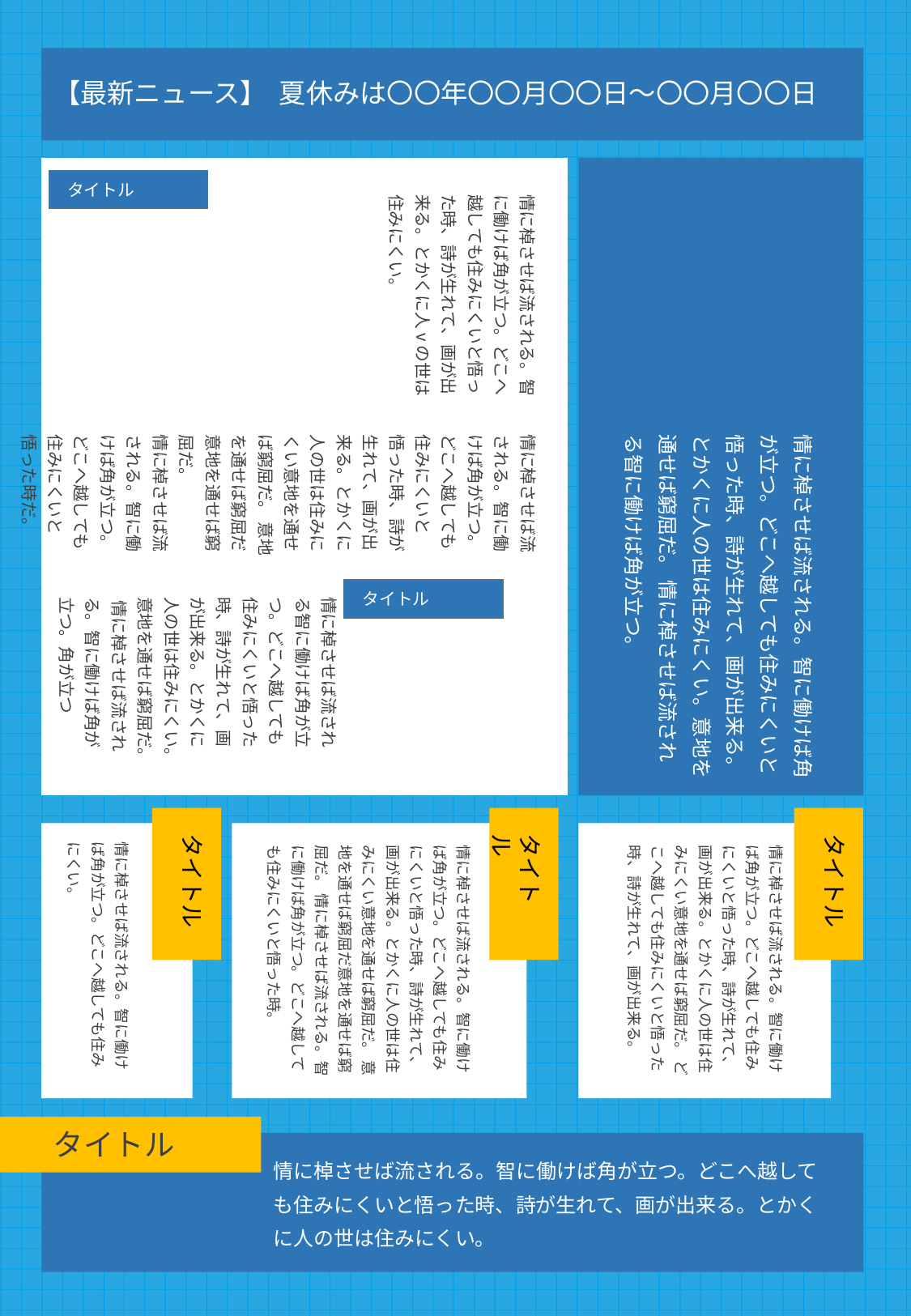

【最新ニュース】  夏休みは〇〇年〇〇月〇〇日〜〇〇月〇〇日

タイトル

情に棹させば流される。智に働けば角が立つ。どこへ越しても住みにくいと悟った時、詩が生れて、画が出来る。とかくに人vの世は住みにくい。
情に棹させば流される。智に働けば角が立つ。どこへ越しても住みにくいと悟った時、詩が生れて、画が出来る。とかくに人の世は住みにくい意地を通せば窮屈だ。 意地を通せば窮屈だ意地を通せば窮屈だ。
情に棹させば流される。智に働けば角が立つ。どこへ越しても住みにくいと悟った時だ。
情に棹させば流される。智に働けば角が立つ。どこへ越しても住みにくいと悟った時、詩が生れて、画が出来る。とかくに人の世は住みにくい。意地を通せば窮屈だ。 情に棹させば流される智に働けば角が立つ。

タイトル
情に棹させば流される智に働けば角が立つ。どこへ越しても住みにくいと悟った時、詩が生れて、画が出来る。とかくに人の世は住みにくい。意地を通せば窮屈だ。 情に棹させば流される。智に働けば角が立つ。角が立つ

タイトル
タイトル
タイトル

情に棹させば流される。智に働けば角が立つ。どこへ越しても住みにくい。
情に棹させば流される。智に働けば角が立つ。どこへ越しても住みにくいと悟った時、詩が生れて、画が出来る。とかくに人の世は住みにくい意地を通せば窮屈だ。 意地を通せば窮屈だ意地を通せば窮屈だ。 情に棹させば流される。智に働けば角が立つ。どこへ越しても住みにくいと悟った時。
情に棹させば流される。智に働けば角が立つ。どこへ越しても住みにくいと悟った時、詩が生れて、画が出来る。とかくに人の世は住みにくい意地を通せば窮屈だ。 どこへ越しても住みにくいと悟った時、詩が生れて、画が出来る。

タイトル

情に棹させば流される。智に働けば角が立つ。どこへ越しても住みにくいと悟った時、詩が生れて、画が出来る。とかくに人の世は住みにくい。